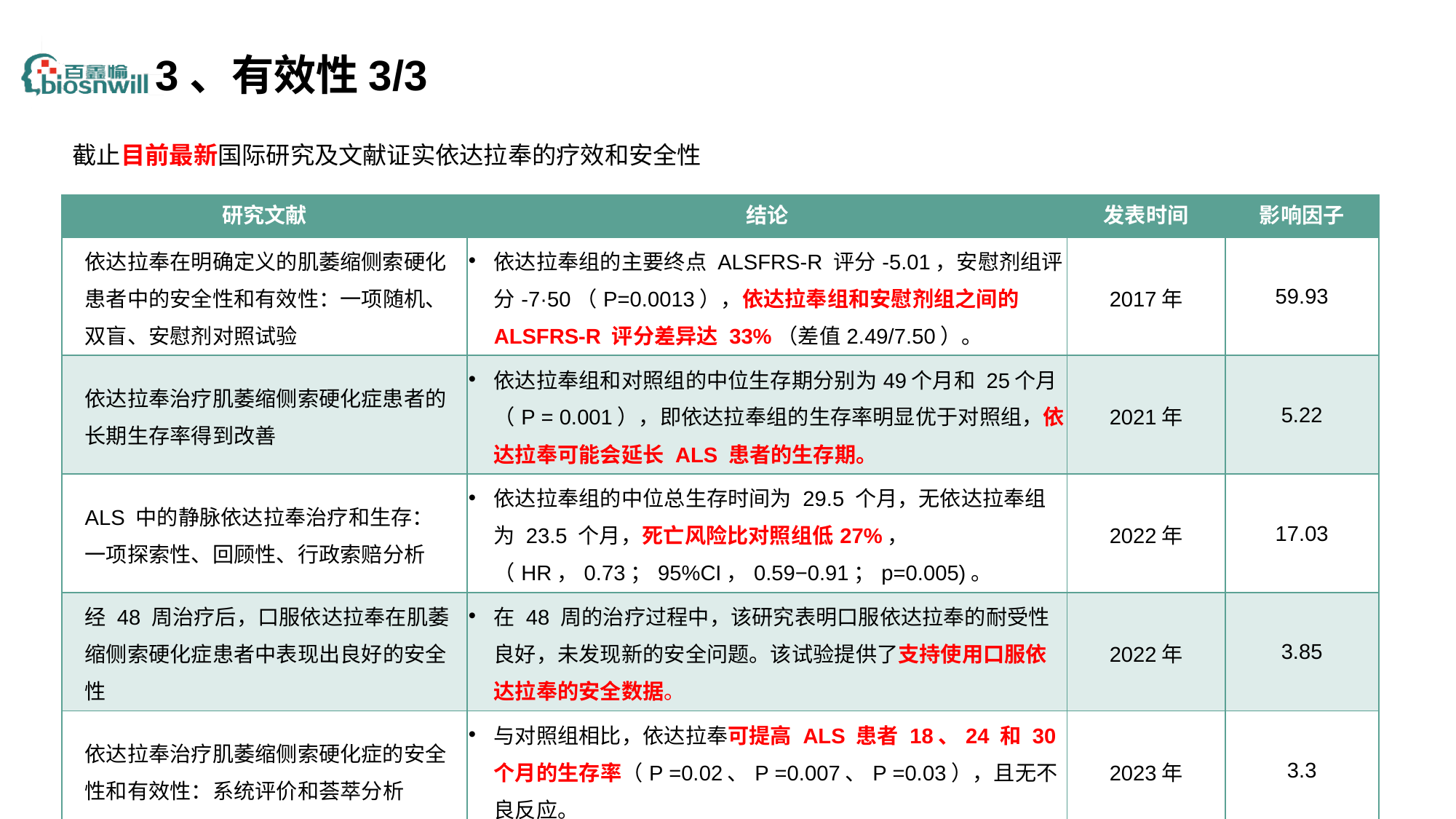

# 3、有效性3/3
截止目前最新国际研究及文献证实依达拉奉的疗效和安全性

| 研究文献 | 结论 | 发表时间 | 影响因子 |
| --- | --- | --- | --- |
| 依达拉奉在明确定义的肌萎缩侧索硬化患者中的安全性和有效性：一项随机、双盲、安慰剂对照试验 | 依达拉奉组的主要终点 ALSFRS-R 评分-5.01，安慰剂组评分-7·50（P=0.0013），依达拉奉组和安慰剂组之间的 ALSFRS-R 评分差异达 33%（差值2.49/7.50）。 | 2017年 | 59.93 |
| 依达拉奉治疗肌萎缩侧索硬化症患者的长期生存率得到改善 | 依达拉奉组和对照组的中位生存期分别为49个月和 25个月（P = 0.001），即依达拉奉组的生存率明显优于对照组，依达拉奉可能会延长 ALS 患者的生存期。 | 2021年 | 5.22 |
| ALS 中的静脉依达拉奉治疗和生存： 一项探索性、回顾性、行政索赔分析 | 依达拉奉组的中位总生存时间为 29.5 个月，无依达拉奉组为 23.5 个月，死亡风险比对照组低27%，（HR，0.73；95%CI，0.59−0.91；p=0.005)。 | 2022年 | 17.03 |
| 经 48 周治疗后，口服依达拉奉在肌萎缩侧索硬化症患者中表现出良好的安全性 | 在 48 周的治疗过程中，该研究表明口服依达拉奉的耐受性良好，未发现新的安全问题。该试验提供了支持使用口服依达拉奉的安全数据。 | 2022年 | 3.85 |
| 依达拉奉治疗肌萎缩侧索硬化症的安全性和有效性：系统评价和荟萃分析 | 与对照组相比，依达拉奉可提高 ALS 患者 18、24 和 30 个月的生存率（P =0.02、P =0.007、P =0.03），且无不良反应。 | 2023年 | 3.3 |